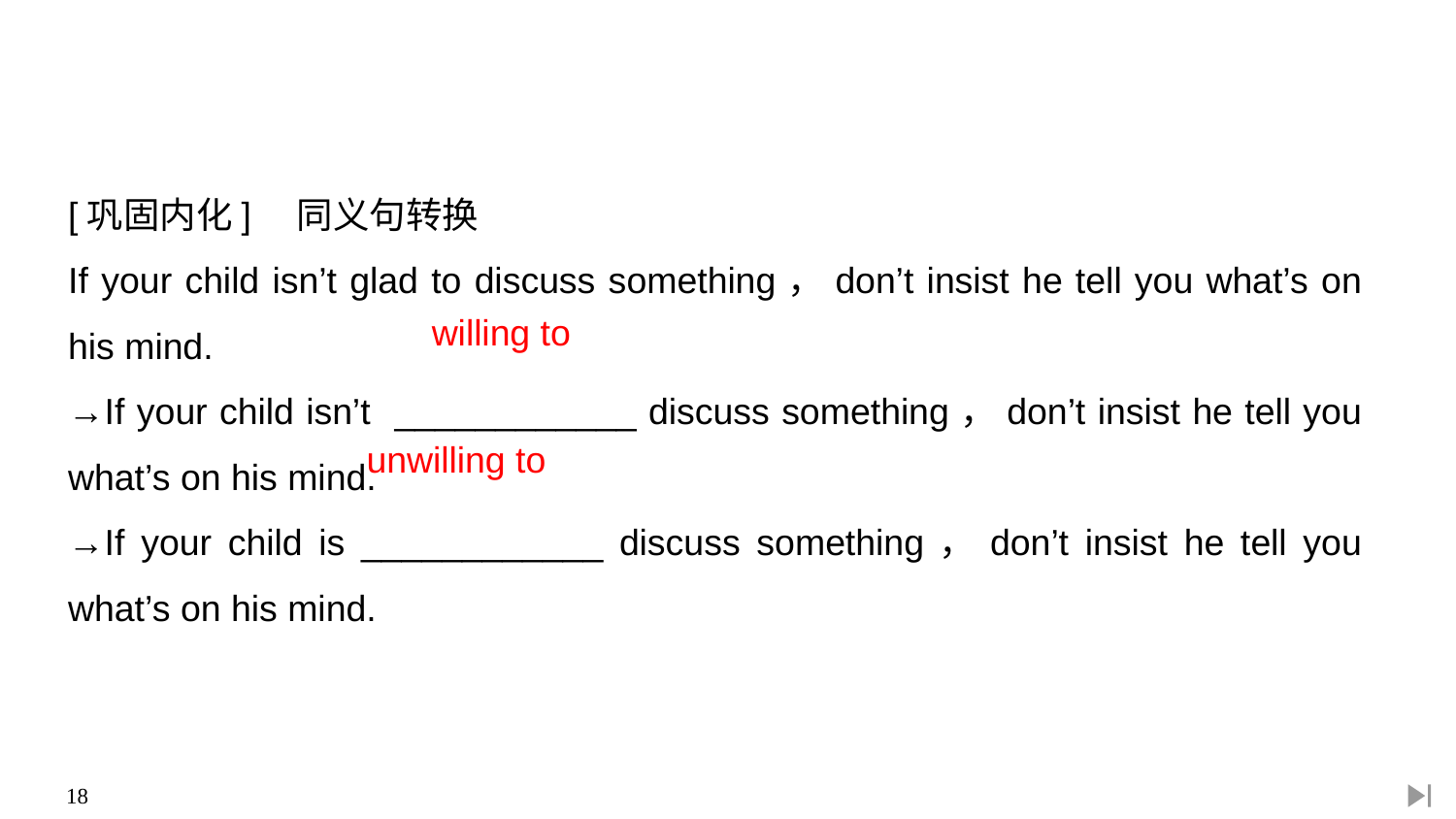

[巩固内化]　同义句转换
If your child isn’t glad to discuss something，don’t insist he tell you what’s on his mind.
→If your child isn’t  ____________ discuss something，don’t insist he tell you what’s on his mind.
→If your child is ____________ discuss something，don’t insist he tell you what’s on his mind.
willing to
unwilling to